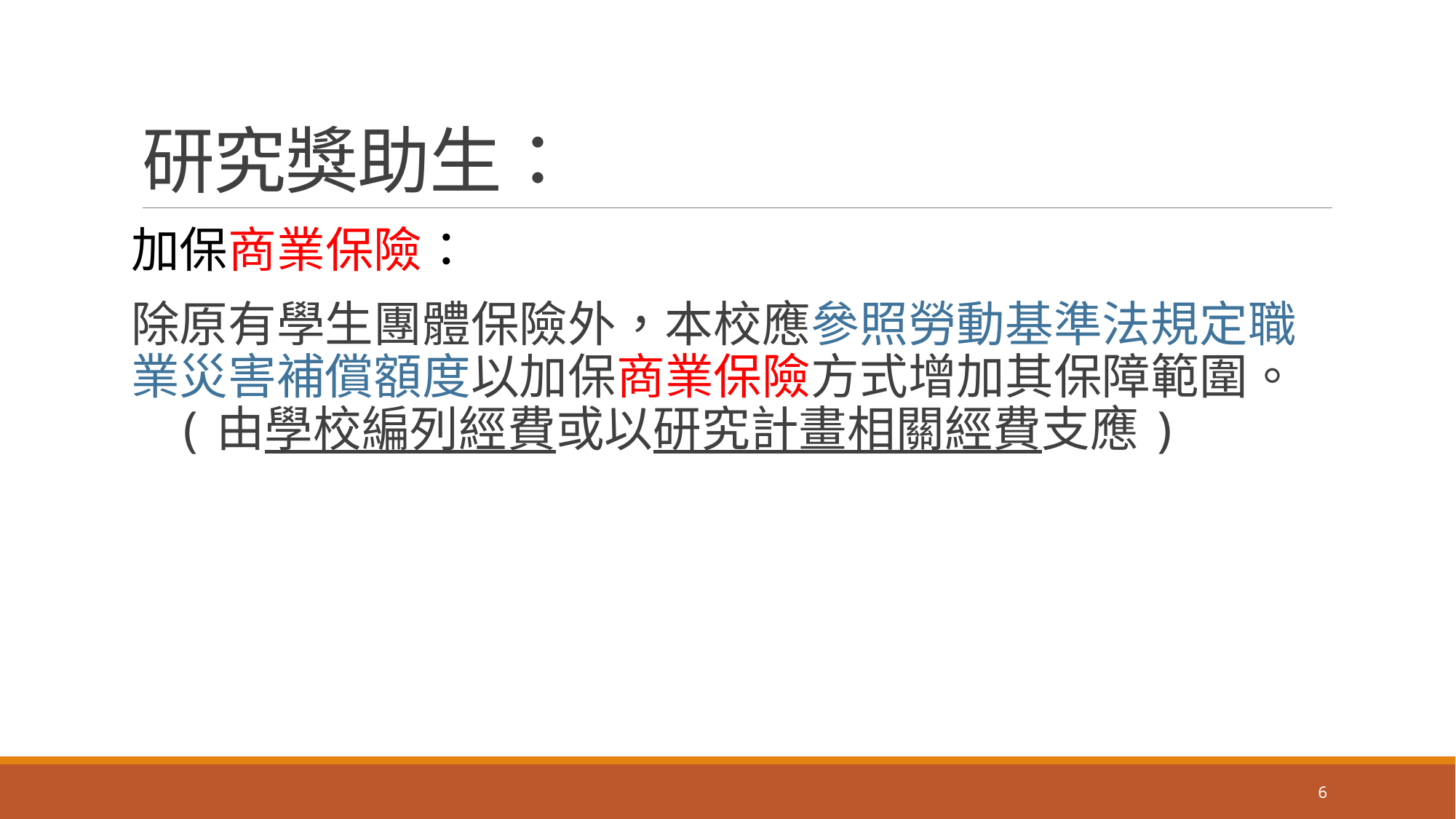

# 研究獎助生：
加保商業保險：
除原有學生團體保險外，本校應參照勞動基準法規定職業災害補償額度以加保商業保險方式增加其保障範圍。       (由學校編列經費或以研究計畫相關經費支應)

6